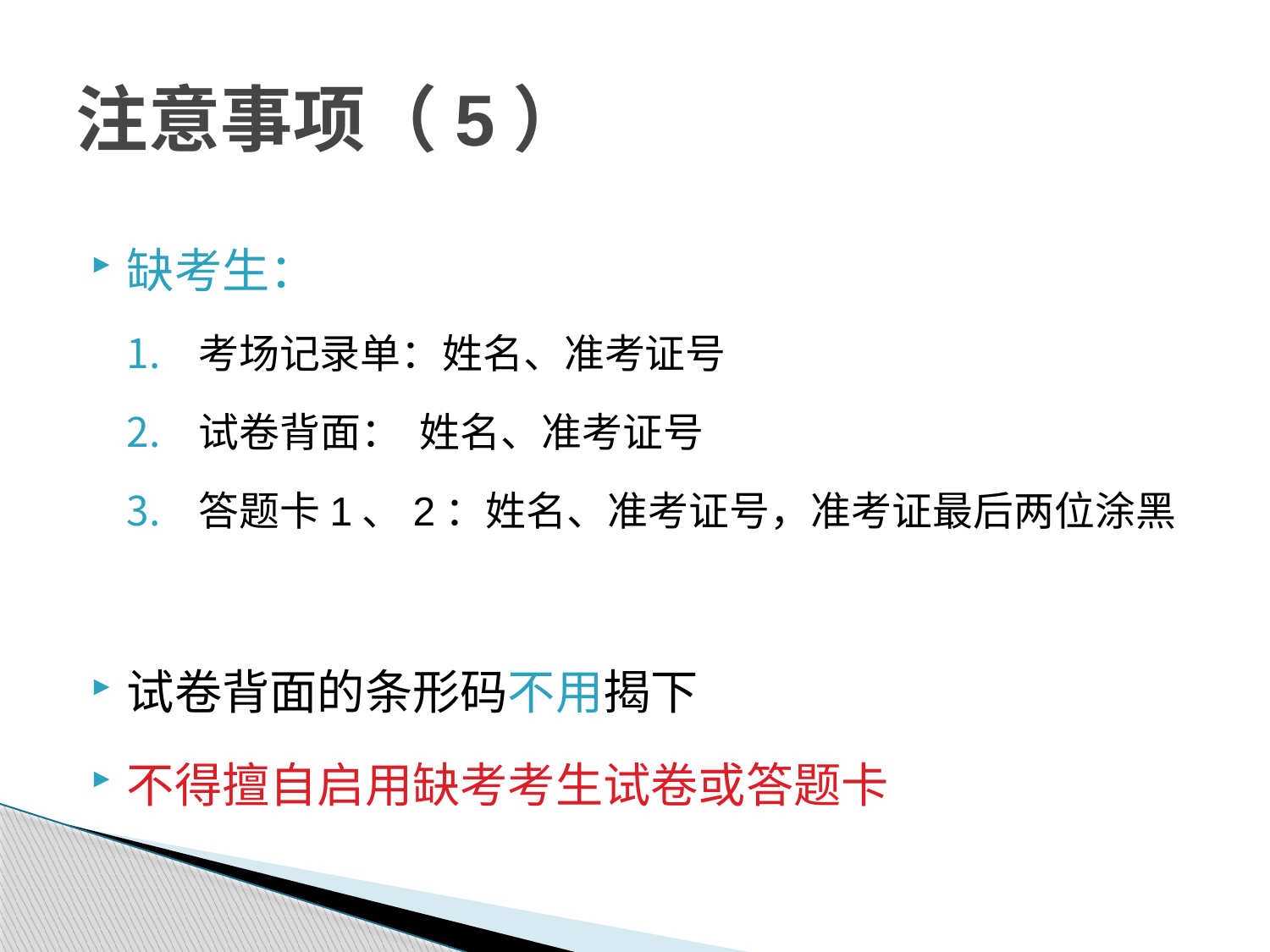

# 注意事项（5）
缺考生：
考场记录单：姓名、准考证号
试卷背面：  姓名、准考证号
答题卡1、2：姓名、准考证号，准考证最后两位涂黑

试卷背面的条形码不用揭下
不得擅自启用缺考考生试卷或答题卡